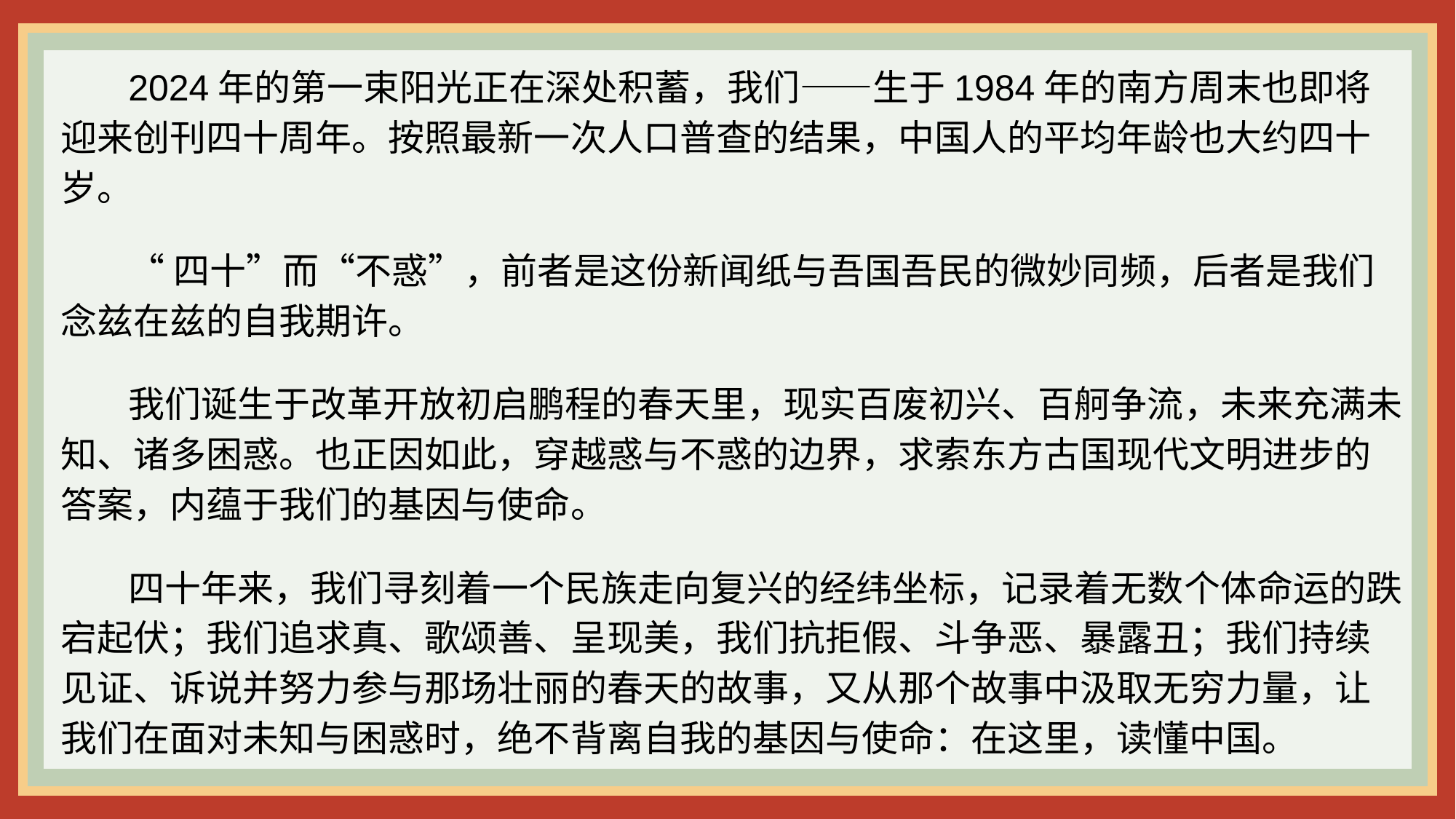

2024年的第一束阳光正在深处积蓄，我们——生于1984年的南方周末也即将迎来创刊四十周年。按照最新一次人口普查的结果，中国人的平均年龄也大约四十岁。
“四十”而“不惑”，前者是这份新闻纸与吾国吾民的微妙同频，后者是我们念兹在兹的自我期许。
我们诞生于改革开放初启鹏程的春天里，现实百废初兴、百舸争流，未来充满未知、诸多困惑。也正因如此，穿越惑与不惑的边界，求索东方古国现代文明进步的答案，内蕴于我们的基因与使命。
四十年来，我们寻刻着一个民族走向复兴的经纬坐标，记录着无数个体命运的跌宕起伏；我们追求真、歌颂善、呈现美，我们抗拒假、斗争恶、暴露丑；我们持续见证、诉说并努力参与那场壮丽的春天的故事，又从那个故事中汲取无穷力量，让我们在面对未知与困惑时，绝不背离自我的基因与使命：在这里，读懂中国。